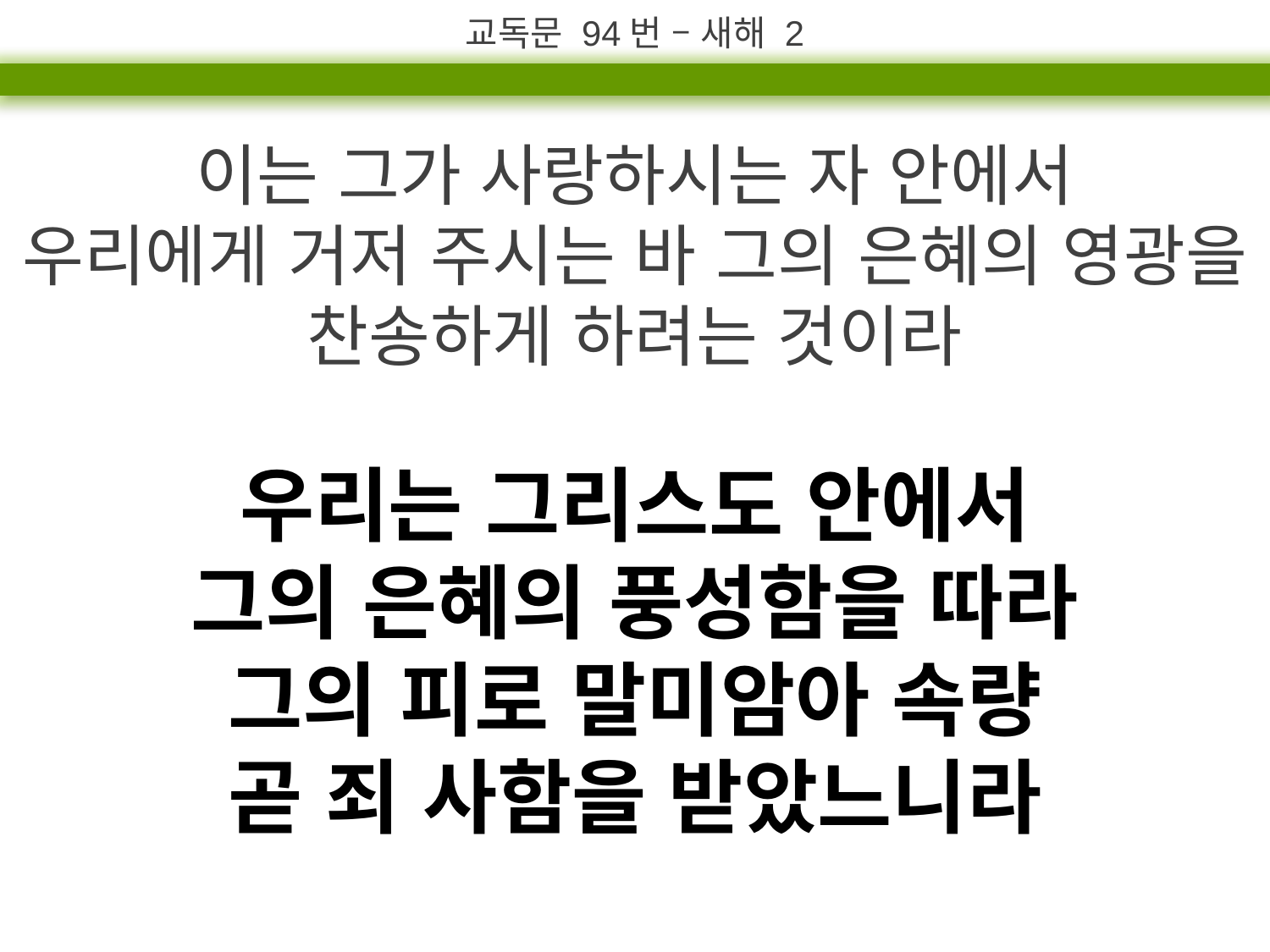

교독문 94번 – 새해 2

이는 그가 사랑하시는 자 안에서
우리에게 거저 주시는 바 그의 은혜의 영광을 찬송하게 하려는 것이라
우리는 그리스도 안에서
그의 은혜의 풍성함을 따라
그의 피로 말미암아 속량
곧 죄 사함을 받았느니라